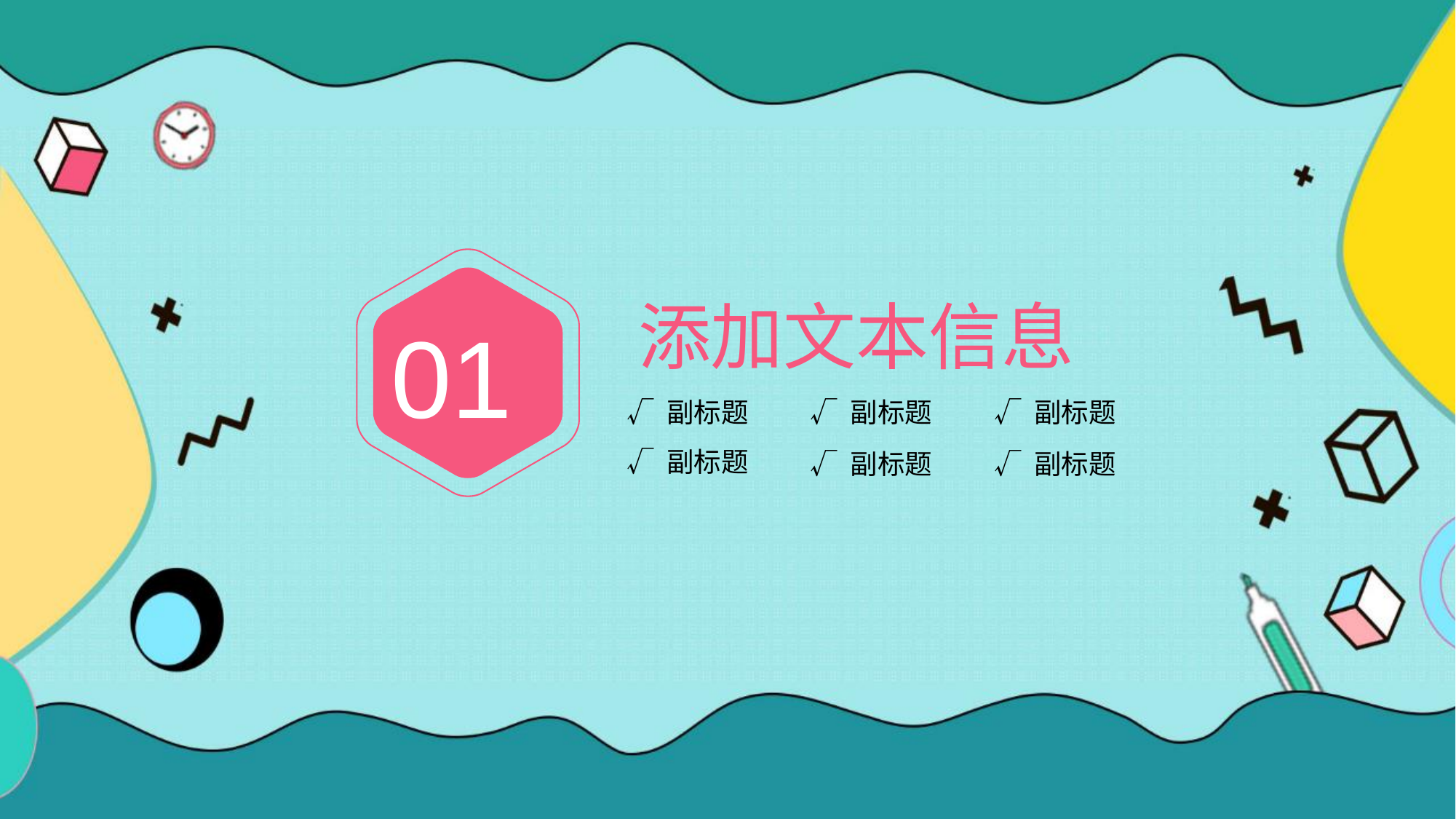

01
添加文本信息
√ 副标题
√ 副标题
√ 副标题
√ 副标题
√ 副标题
√ 副标题